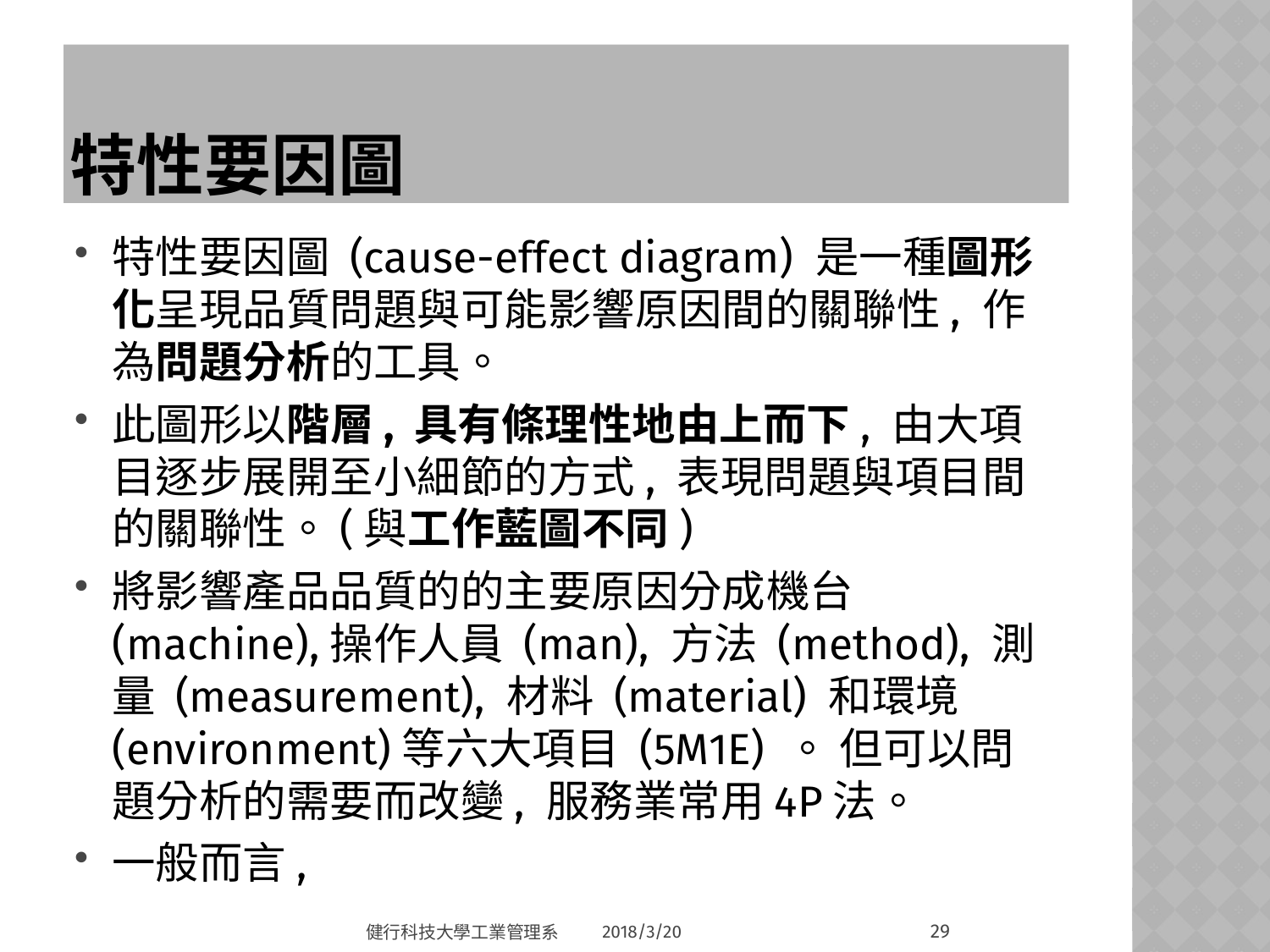

# 特性要因圖
特性要因圖 (cause-effect diagram) 是一種圖形化呈現品質問題與可能影響原因間的關聯性, 作為問題分析的工具。
此圖形以階層, 具有條理性地由上而下, 由大項目逐步展開至小細節的方式, 表現問題與項目間的關聯性。(與工作藍圖不同)
將影響產品品質的的主要原因分成機台 (machine),操作人員 (man), 方法 (method), 測量 (measurement), 材料 (material) 和環境 (environment)等六大項目 (5M1E) 。 但可以問題分析的需要而改變, 服務業常用4P法。
一般而言,
29
健行科技大學工業管理系
2018/3/20